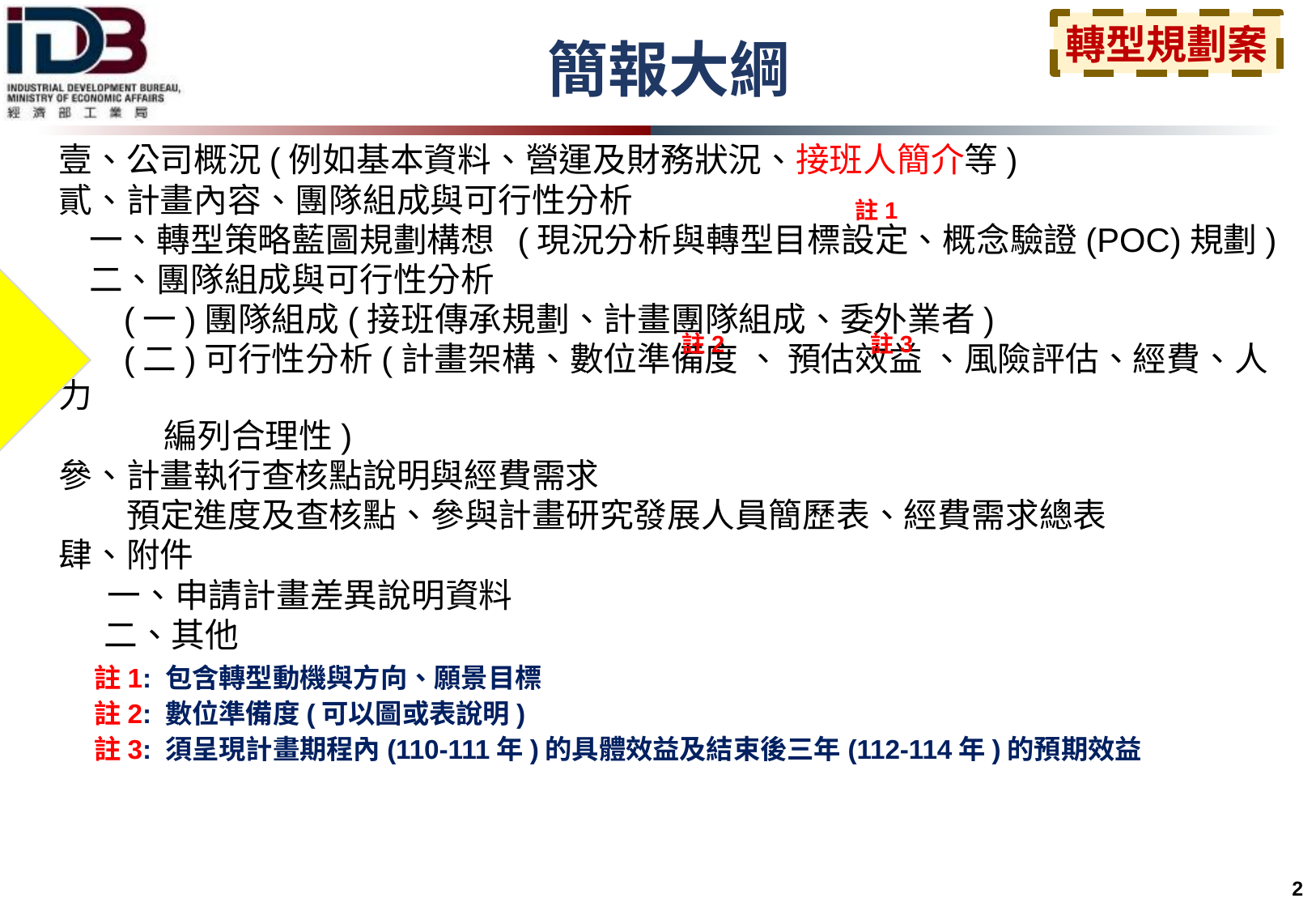

轉型規劃案
簡報大綱
壹、公司概況(例如基本資料、營運及財務狀況、接班人簡介等)
貳、計畫內容、團隊組成與可行性分析
   一、轉型策略藍圖規劃構想  (現況分析與轉型目標設定、概念驗證(POC)規劃)
   二、團隊組成與可行性分析
       (一)團隊組成(接班傳承規劃、計畫團隊組成、委外業者)
       (二)可行性分析(計畫架構、數位準備度 、 預估效益 、風險評估、經費、人力
             編列合理性)
參、計畫執行查核點說明與經費需求
        預定進度及查核點、參與計畫研究發展人員簡歷表、經費需求總表
肆、附件
      一、申請計畫差異說明資料
     二、其他
註1: 包含轉型動機與方向、願景目標
註2: 數位準備度(可以圖或表說明)
註3: 須呈現計畫期程內(110-111年)的具體效益及結束後三年(112-114年)的預期效益

本頁列舉項目為簡報必備內容，可增加，並請參考註解納入簡報。
不限制格式，建議字體統一
註1
註2
註3
 2